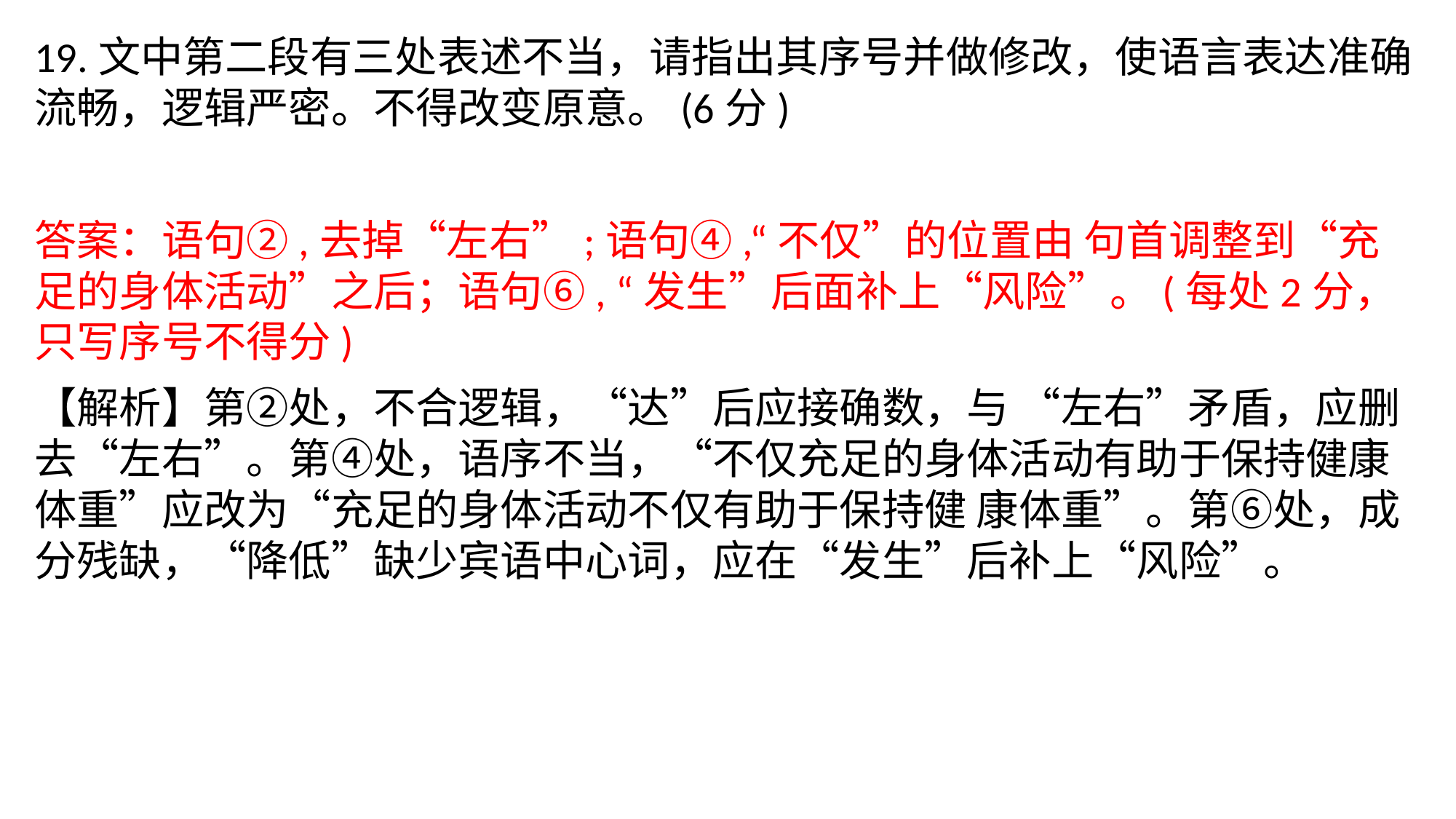

19.文中第二段有三处表述不当，请指出其序号并做修改，使语言表达准确流畅，逻辑严密。不得改变原意。(6分)

答案：语句②,去掉“左右”;语句④,“不仅”的位置由 句首调整到“充足的身体活动”之后；语句⑥, “发生”后面补上“风险”。(每处2分，只写序号不得分)
【解析】第②处，不合逻辑，“达”后应接确数，与 “左右”矛盾，应删去“左右”。第④处，语序不当，“不仅充足的身体活动有助于保持健康体重”应改为“充足的身体活动不仅有助于保持健 康体重”。第⑥处，成分残缺，“降低”缺少宾语中心词，应在“发生”后补上“风险”。